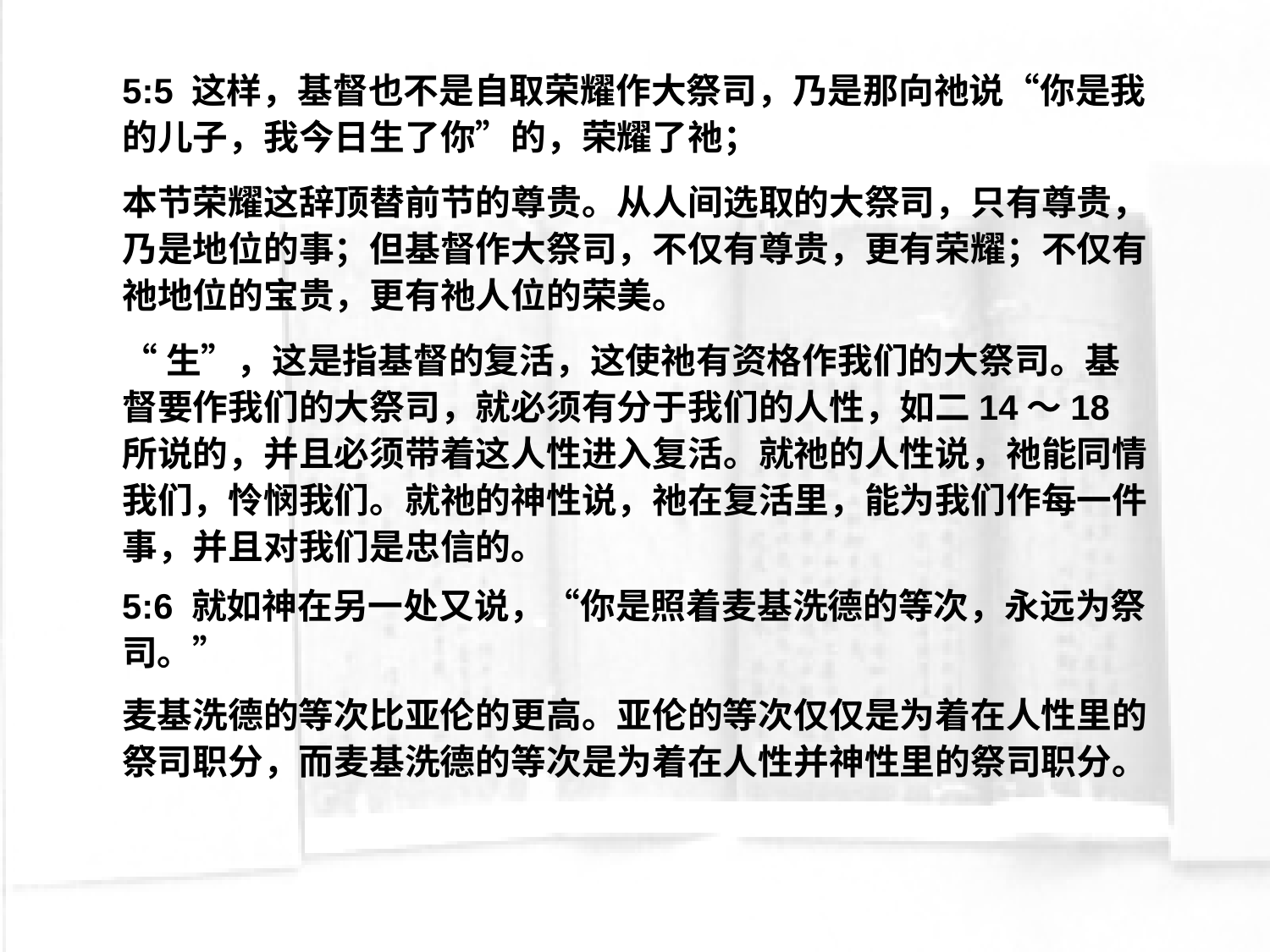

5:5 这样，基督也不是自取荣耀作大祭司，乃是那向祂说“你是我的儿子，我今日生了你”的，荣耀了祂；
本节荣耀这辞顶替前节的尊贵。从人间选取的大祭司，只有尊贵，乃是地位的事；但基督作大祭司，不仅有尊贵，更有荣耀；不仅有祂地位的宝贵，更有祂人位的荣美。
“生”，这是指基督的复活，这使祂有资格作我们的大祭司。基督要作我们的大祭司，就必须有分于我们的人性，如二14～18所说的，并且必须带着这人性进入复活。就祂的人性说，祂能同情我们，怜悯我们。就祂的神性说，祂在复活里，能为我们作每一件事，并且对我们是忠信的。
5:6 就如神在另一处又说，“你是照着麦基洗德的等次，永远为祭司。”
麦基洗德的等次比亚伦的更高。亚伦的等次仅仅是为着在人性里的祭司职分，而麦基洗德的等次是为着在人性并神性里的祭司职分。